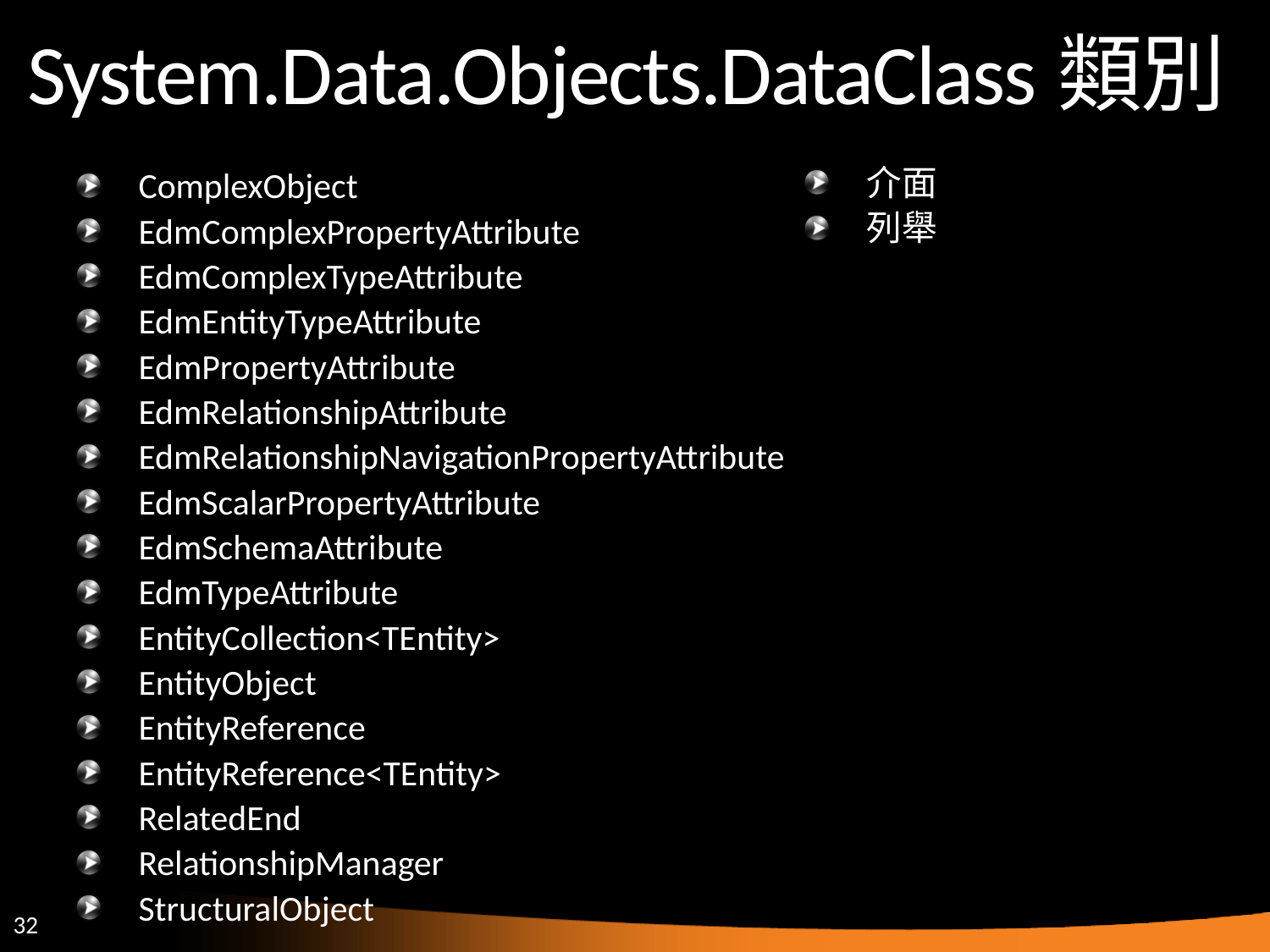

# System.Data.Objects.DataClass類別
介面
列舉
ComplexObject
EdmComplexPropertyAttribute
EdmComplexTypeAttribute
EdmEntityTypeAttribute
EdmPropertyAttribute
EdmRelationshipAttribute
EdmRelationshipNavigationPropertyAttribute
EdmScalarPropertyAttribute
EdmSchemaAttribute
EdmTypeAttribute
EntityCollection<TEntity>
EntityObject
EntityReference
EntityReference<TEntity>
RelatedEnd
RelationshipManager
StructuralObject